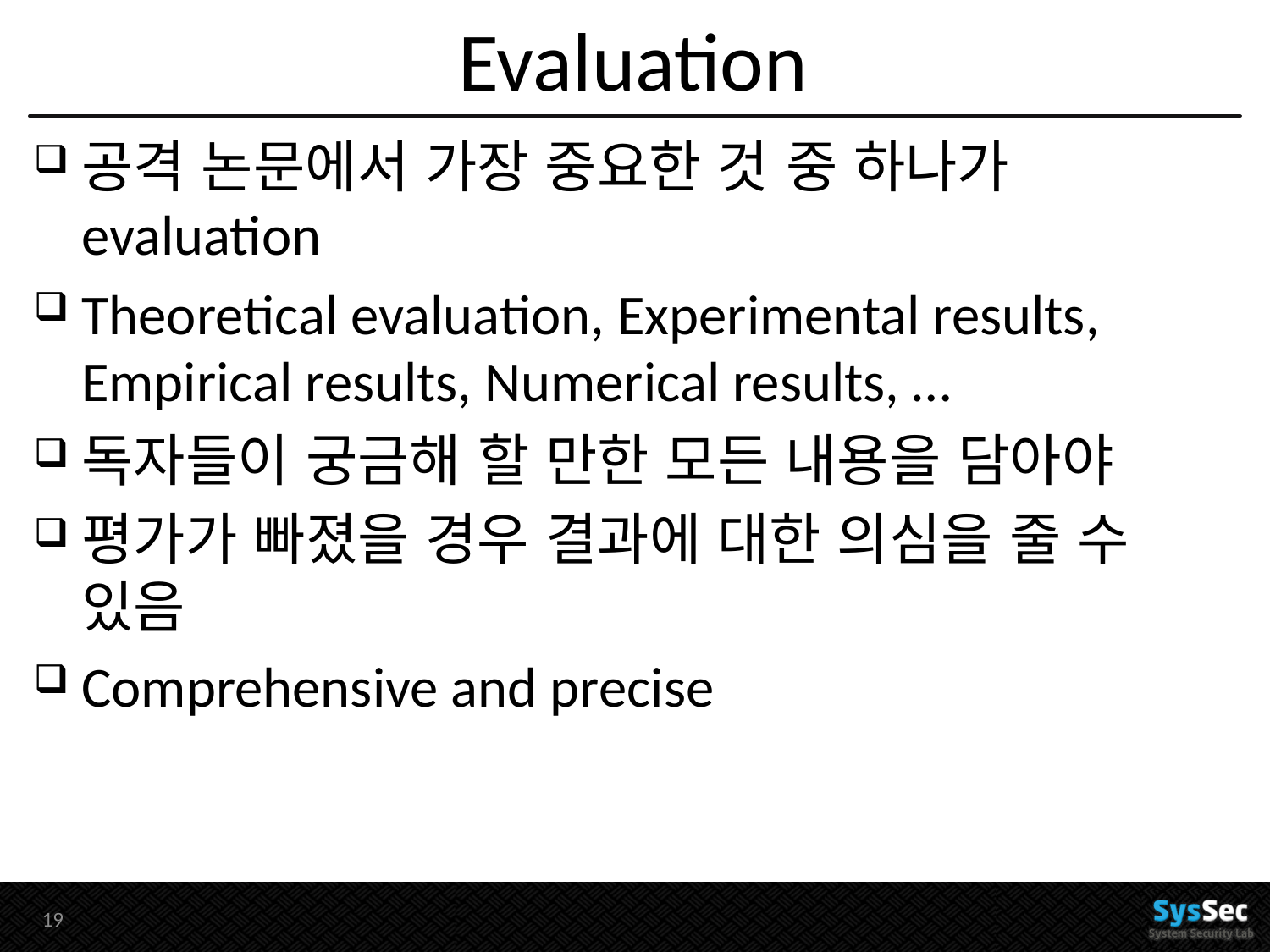

# Evaluation
공격 논문에서 가장 중요한 것 중 하나가 evaluation
Theoretical evaluation, Experimental results, Empirical results, Numerical results, …
독자들이 궁금해 할 만한 모든 내용을 담아야
평가가 빠졌을 경우 결과에 대한 의심을 줄 수 있음
Comprehensive and precise
19